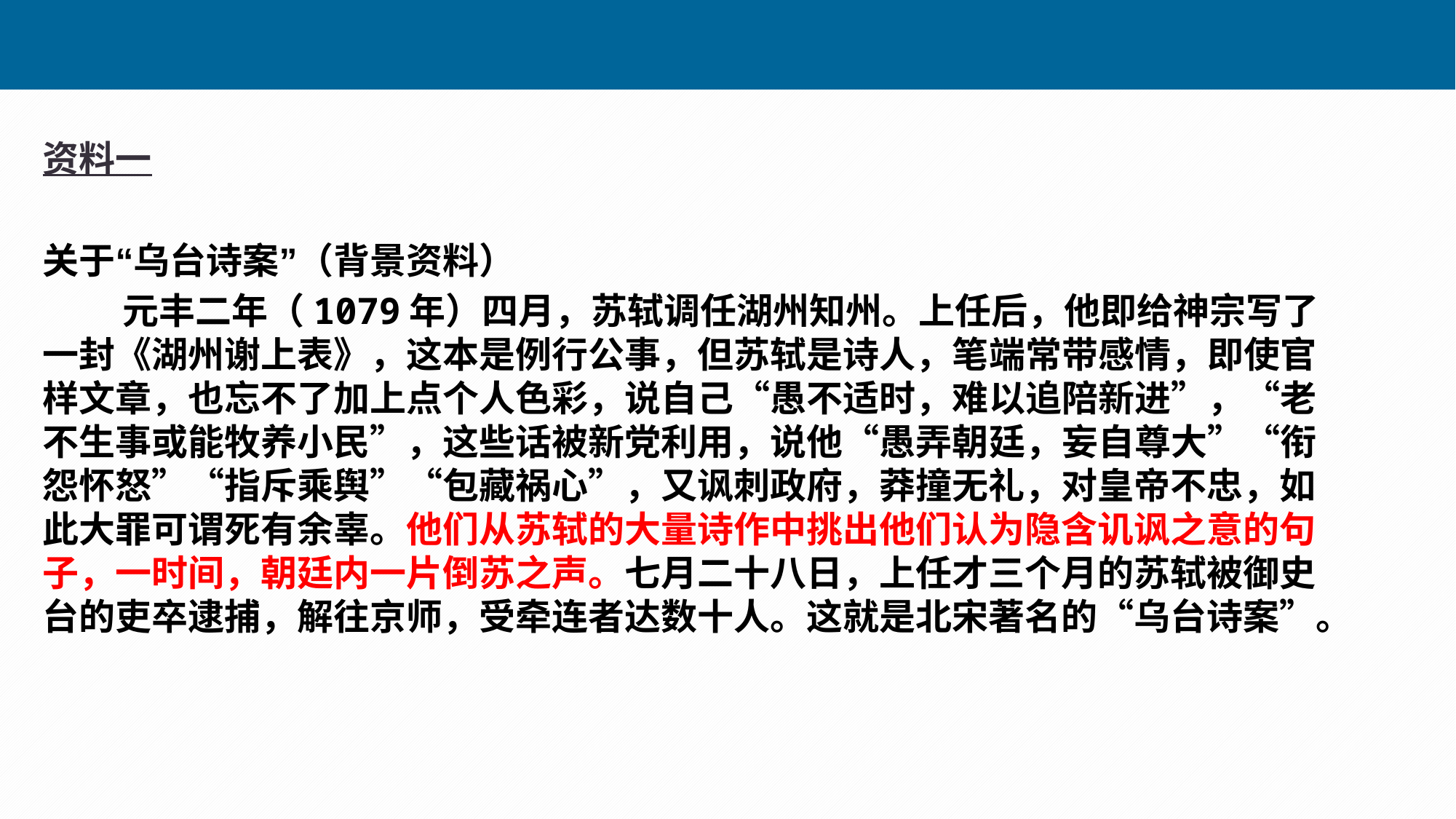

资料一

关于“乌台诗案”（背景资料）
       元丰二年（1079年）四月，苏轼调任湖州知州。上任后，他即给神宗写了一封《湖州谢上表》，这本是例行公事，但苏轼是诗人，笔端常带感情，即使官样文章，也忘不了加上点个人色彩，说自己“愚不适时，难以追陪新进”，“老不生事或能牧养小民”，这些话被新党利用，说他“愚弄朝廷，妄自尊大”“衔怨怀怒”“指斥乘舆”“包藏祸心”，又讽刺政府，莽撞无礼，对皇帝不忠，如此大罪可谓死有余辜。他们从苏轼的大量诗作中挑出他们认为隐含讥讽之意的句子，一时间，朝廷内一片倒苏之声。七月二十八日，上任才三个月的苏轼被御史台的吏卒逮捕，解往京师，受牵连者达数十人。这就是北宋著名的“乌台诗案”。